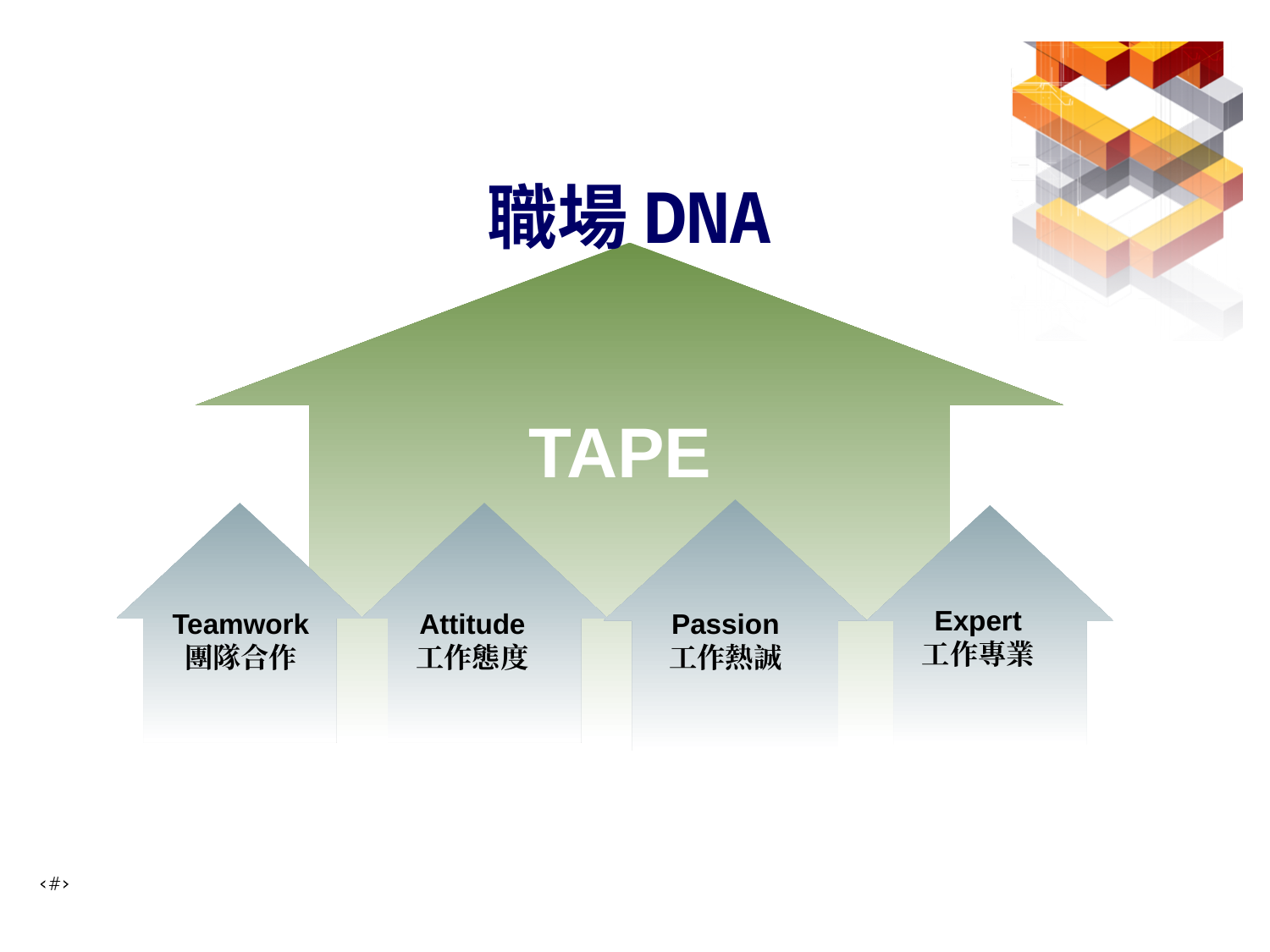

職場DNA

TAPE

Teamwork
團隊合作

Attitude
工作態度

Expert
工作專業
Passion
工作熱誠